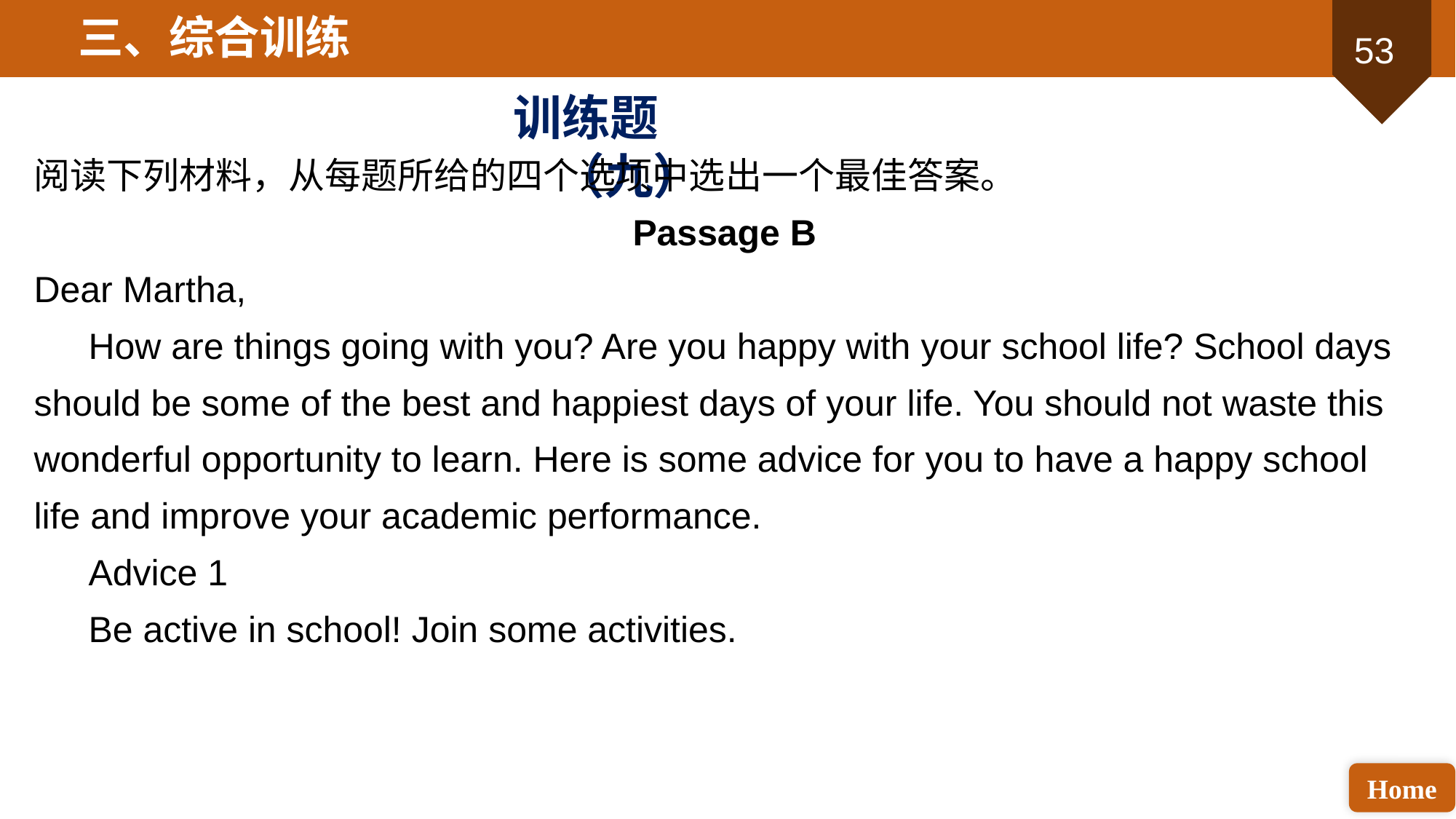

三、综合训练
训练题（九）
阅读下列材料，从每题所给的四个选项中选出一个最佳答案。
Passage B
Dear Martha,
How are things going with you? Are you happy with your school life? School days should be some of the best and happiest days of your life. You should not waste this wonderful opportunity to learn. Here is some advice for you to have a happy school life and improve your academic performance.
Advice 1
Be active in school! Join some activities.